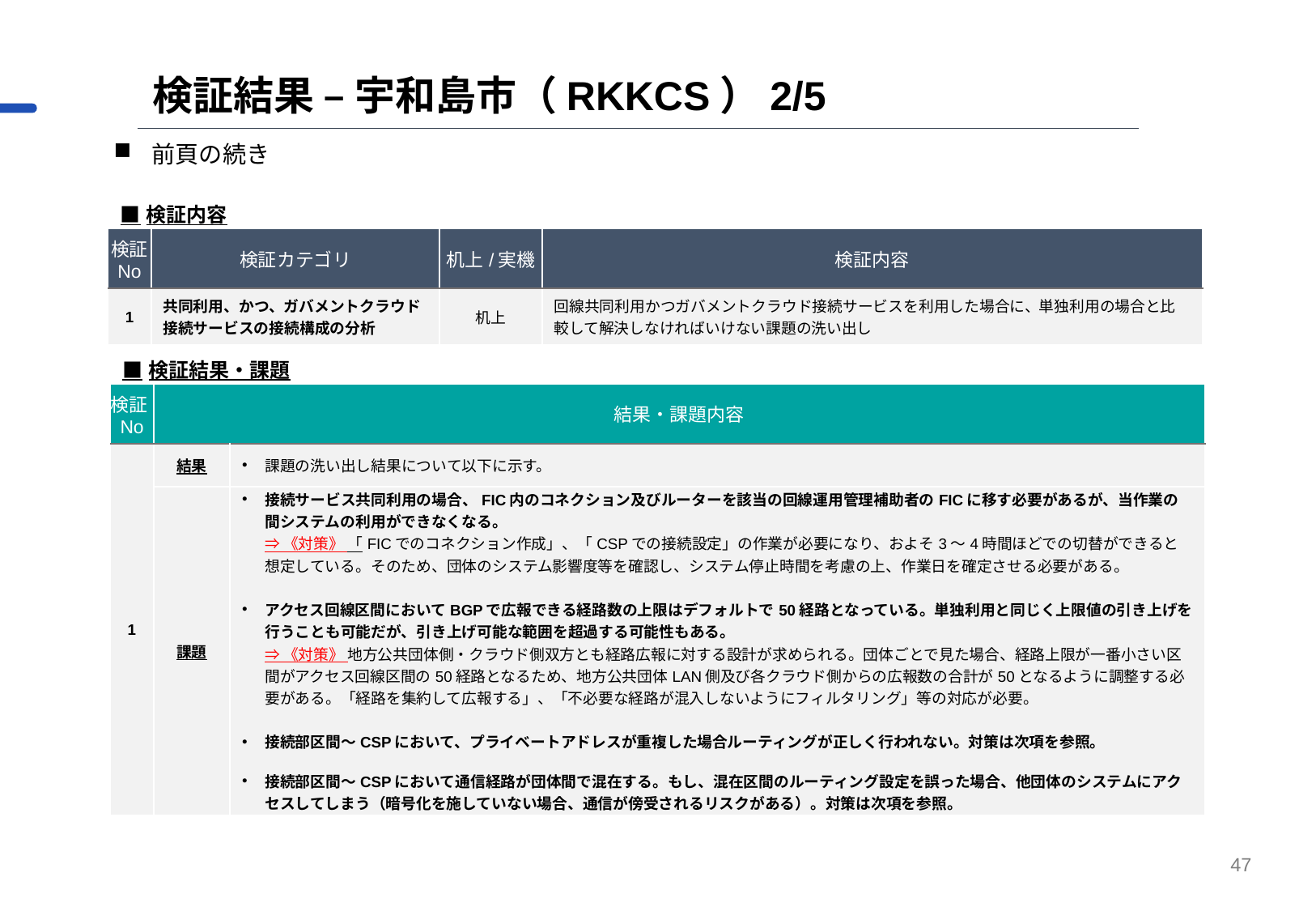

検証結果 – 宇和島市（RKKCS）2/5
前頁の続き
| ■検証内容 | ■検証内容 |  |  |
| --- | --- | --- | --- |
| 検証 No | 検証カテゴリ | 机上/実機 | 検証内容 |
| 1 | 共同利用、かつ、ガバメントクラウド接続サービスの接続構成の分析 | 机上 | 回線共同利用かつガバメントクラウド接続サービスを利用した場合に、単独利用の場合と比較して解決しなければいけない課題の洗い出し |
| ■検証結果・課題 |  |  |
| --- | --- | --- |
| 検証No | 結果・課題内容 | 結果・課題内容 |
| 1 | 結果 | 課題の洗い出し結果について以下に示す。 |
|  | 課題 | 接続サービス共同利用の場合、FIC内のコネクション及びルーターを該当の回線運用管理補助者のFICに移す必要があるが、当作業の間システムの利用ができなくなる。 ⇒ 《対策》 「FICでのコネクション作成」、「CSPでの接続設定」の作業が必要になり、およそ3～4時間ほどでの切替ができると想定している。そのため、団体のシステム影響度等を確認し、システム停止時間を考慮の上、作業日を確定させる必要がある。 アクセス回線区間においてBGPで広報できる経路数の上限はデフォルトで50経路となっている。単独利用と同じく上限値の引き上げを行うことも可能だが、引き上げ可能な範囲を超過する可能性もある。 ⇒ 《対策》 地方公共団体側・クラウド側双方とも経路広報に対する設計が求められる。団体ごとで見た場合、経路上限が一番小さい区間がアクセス回線区間の50経路となるため、地方公共団体LAN側及び各クラウド側からの広報数の合計が50となるように調整する必要がある。「経路を集約して広報する」、「不必要な経路が混入しないようにフィルタリング」等の対応が必要。 接続部区間～CSPにおいて、プライベートアドレスが重複した場合ルーティングが正しく行われない。対策は次項を参照。 接続部区間～CSPにおいて通信経路が団体間で混在する。もし、混在区間のルーティング設定を誤った場合、他団体のシステムにアクセスしてしまう（暗号化を施していない場合、通信が傍受されるリスクがある）。対策は次項を参照。 |
47